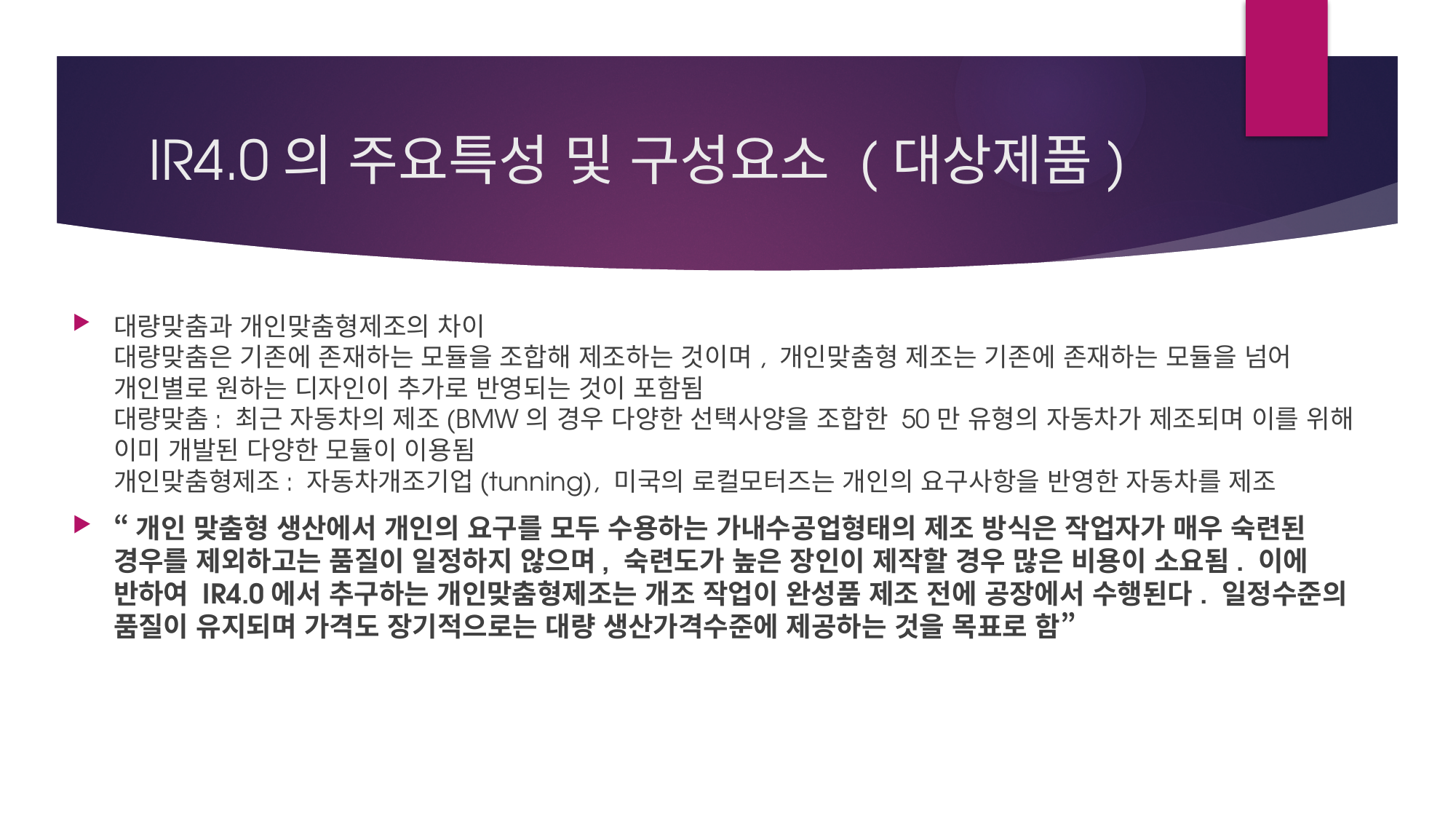

# IR4.0의 주요특성 및 구성요소 (대상제품)
대량맞춤과 개인맞춤형제조의 차이
대량맞춤은 기존에 존재하는 모듈을 조합해 제조하는 것이며, 개인맞춤형 제조는 기존에 존재하는 모듈을 넘어 개인별로 원하는 디자인이 추가로 반영되는 것이 포함됨
대량맞춤: 최근 자동차의 제조(BMW의 경우 다양한 선택사양을 조합한 50만 유형의 자동차가 제조되며 이를 위해 이미 개발된 다양한 모듈이 이용됨
개인맞춤형제조: 자동차개조기업(tunning), 미국의 로컬모터즈는 개인의 요구사항을 반영한 자동차를 제조
“개인 맞춤형 생산에서 개인의 요구를 모두 수용하는 가내수공업형태의 제조 방식은 작업자가 매우 숙련된 경우를 제외하고는 품질이 일정하지 않으며, 숙련도가 높은 장인이 제작할 경우 많은 비용이 소요됨. 이에 반하여 IR4.0에서 추구하는 개인맞춤형제조는 개조 작업이 완성품 제조 전에 공장에서 수행된다. 일정수준의 품질이 유지되며 가격도 장기적으로는 대량 생산가격수준에 제공하는 것을 목표로 함”